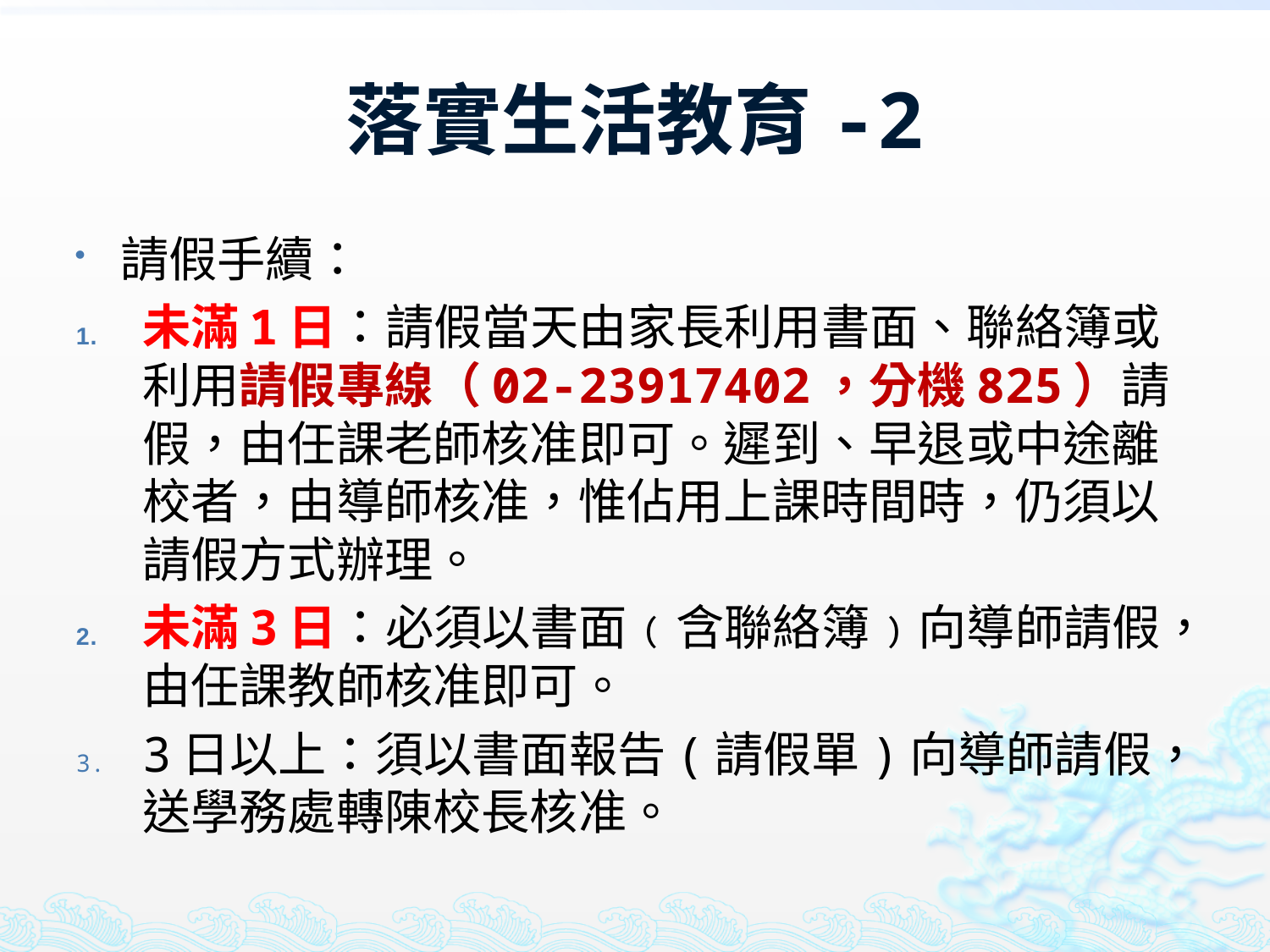

# 落實生活教育-2
請假手續：
未滿1日：請假當天由家長利用書面、聯絡簿或利用請假專線（02-23917402，分機825）請假，由任課老師核准即可。遲到、早退或中途離校者，由導師核准，惟佔用上課時間時，仍須以請假方式辦理。
未滿3日：必須以書面﹙含聯絡簿﹚向導師請假，由任課教師核准即可。
3日以上：須以書面報告(請假單)向導師請假，送學務處轉陳校長核准。